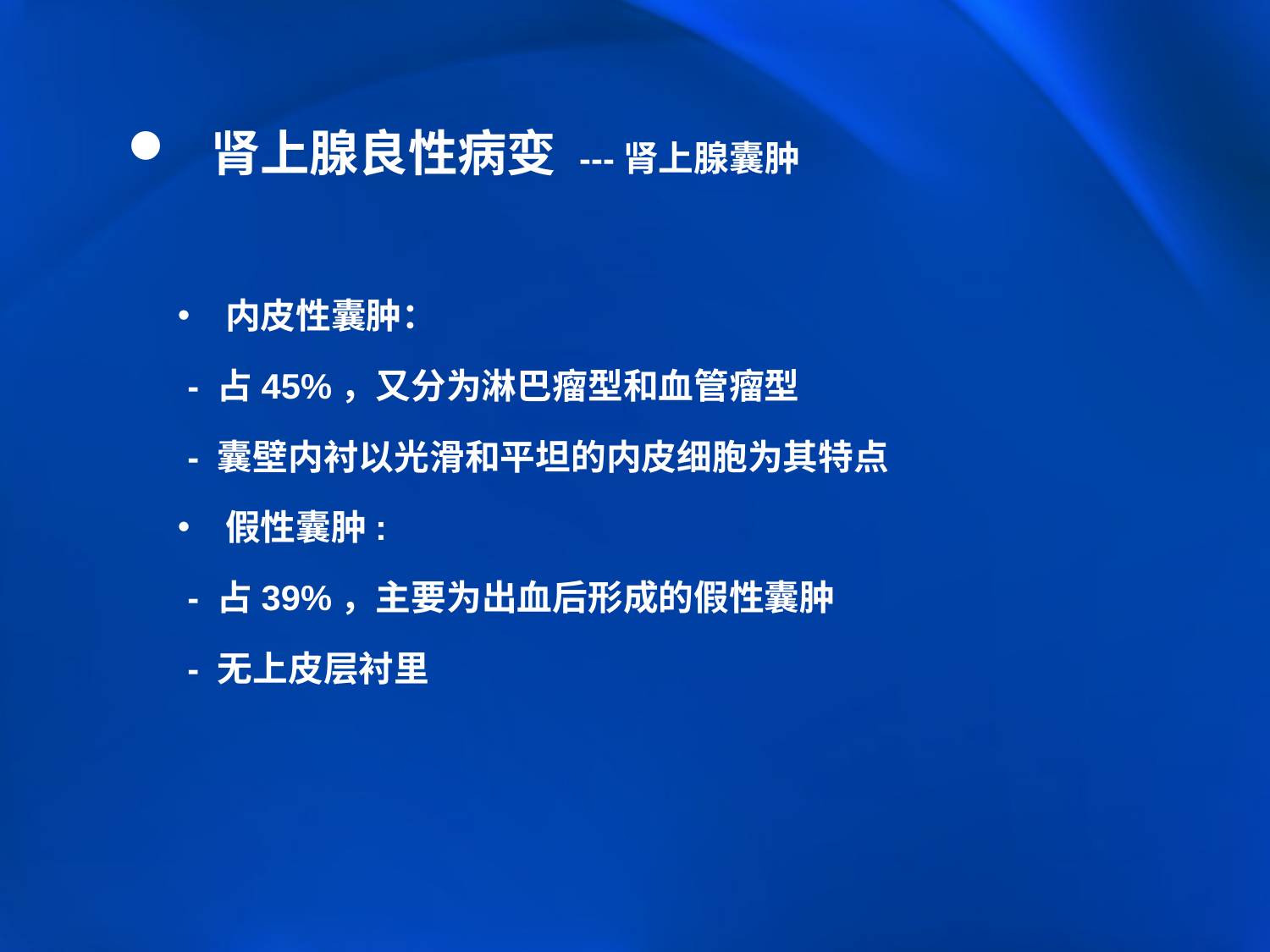

肾上腺良性病变 ---肾上腺囊肿
内皮性囊肿：
 - 占45%，又分为淋巴瘤型和血管瘤型
 - 囊壁内衬以光滑和平坦的内皮细胞为其特点
假性囊肿:
 - 占39%，主要为出血后形成的假性囊肿
 - 无上皮层衬里